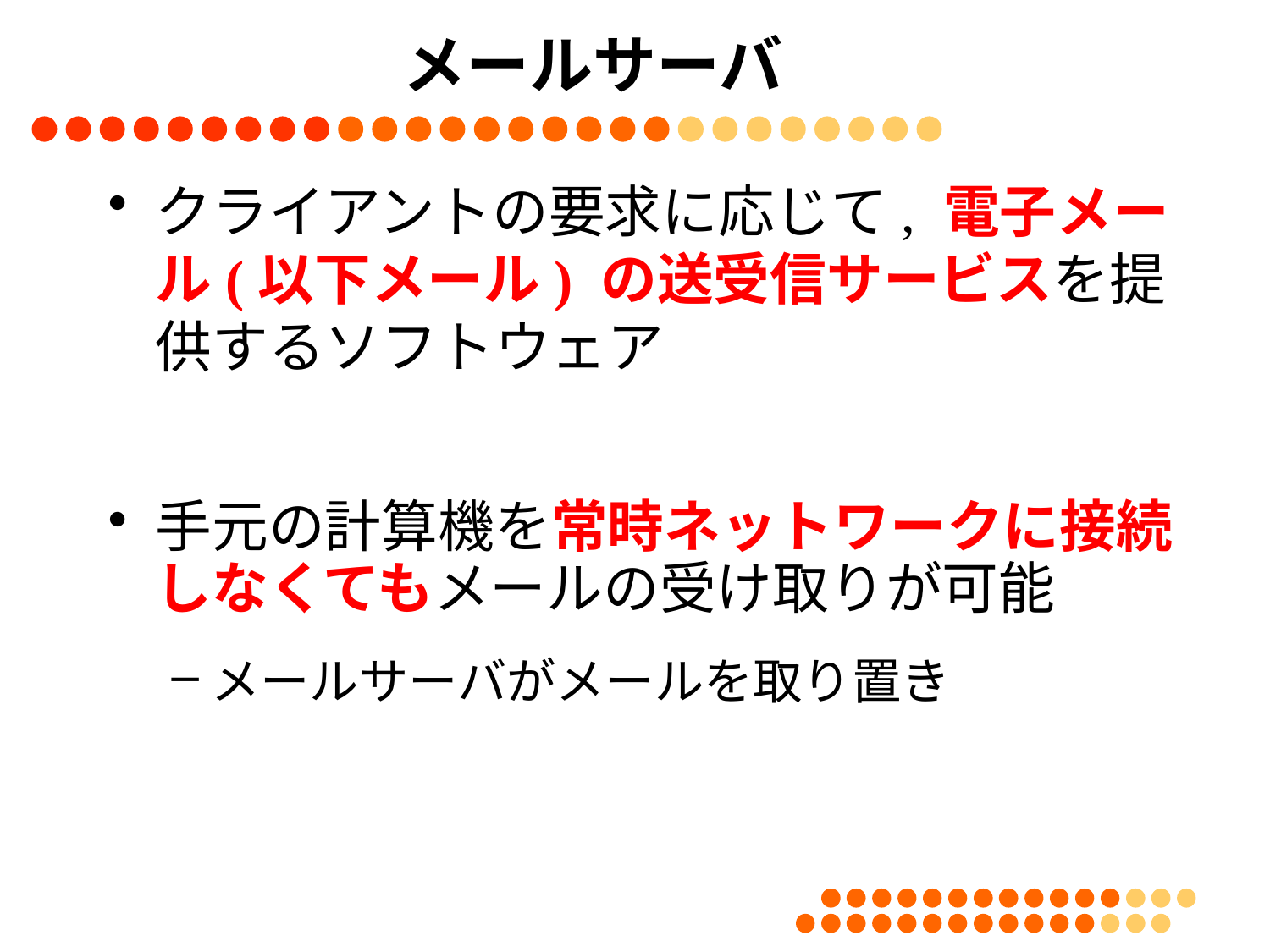

# メールサーバ
クライアントの要求に応じて, 電子メール(以下メール) の送受信サービスを提供するソフトウェア

手元の計算機を常時ネットワークに接続しなくてもメールの受け取りが可能
メールサーバがメールを取り置き